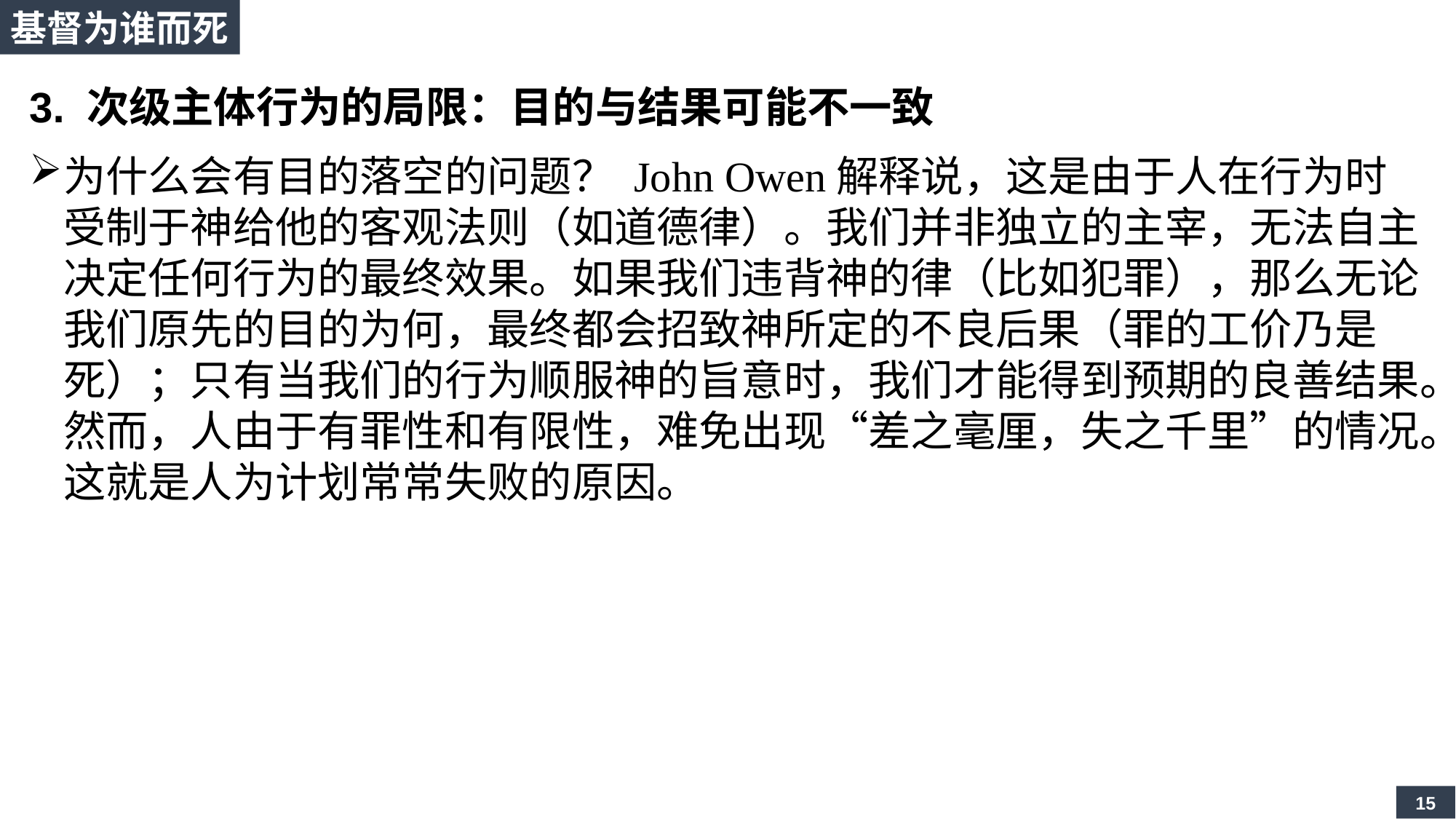

基督为谁而死
3. 次级主体行为的局限：目的与结果可能不一致
为什么会有目的落空的问题？ John Owen解释说，这是由于人在行为时受制于神给他的客观法则（如道德律）。我们并非独立的主宰，无法自主决定任何行为的最终效果。如果我们违背神的律（比如犯罪），那么无论我们原先的目的为何，最终都会招致神所定的不良后果（罪的工价乃是死）；只有当我们的行为顺服神的旨意时，我们才能得到预期的良善结果。然而，人由于有罪性和有限性，难免出现“差之毫厘，失之千里”的情况。这就是人为计划常常失败的原因。
15